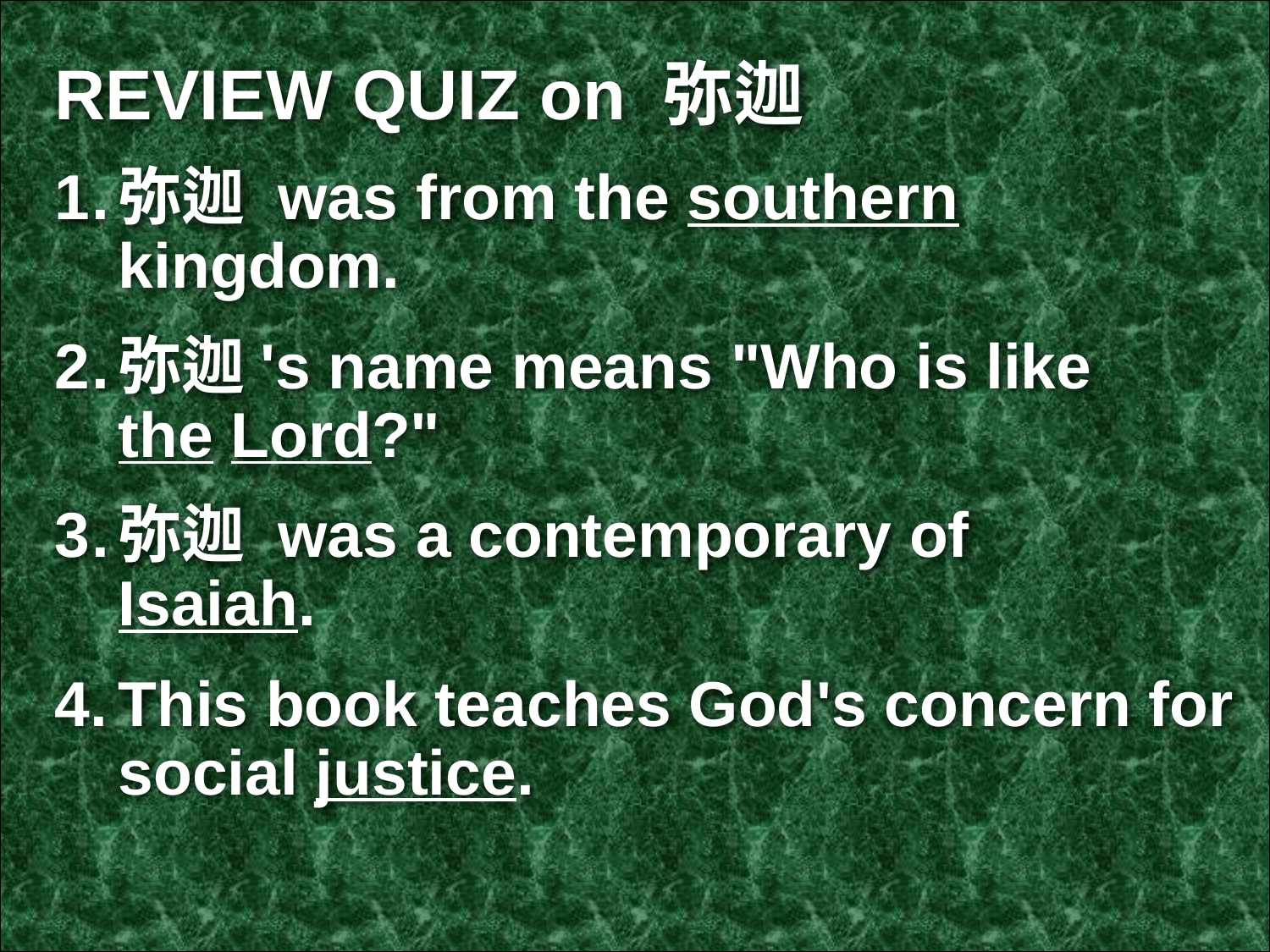

REVIEW QUIZ on 弥迦
弥迦 was from the southern kingdom.
弥迦's name means "Who is like
the Lord?"
弥迦 was a contemporary of
Isaiah.
This book teaches God's concern for social justice.